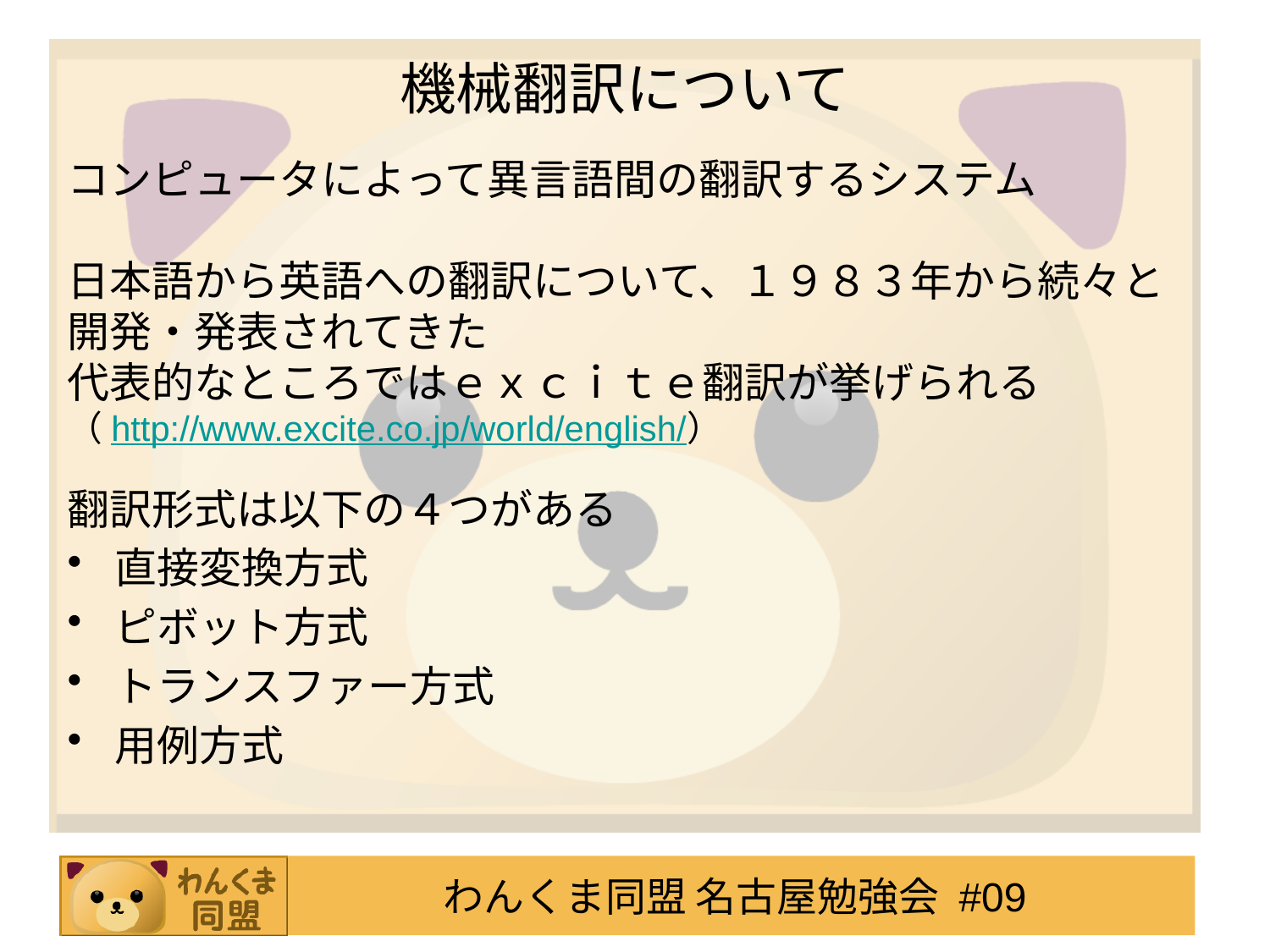

機械翻訳について
コンピュータによって異言語間の翻訳するシステム

日本語から英語への翻訳について、１９８３年から続々と開発・発表されてきた
代表的なところではｅｘｃｉｔｅ翻訳が挙げられる
（http://www.excite.co.jp/world/english/）
翻訳形式は以下の４つがある
直接変換方式
ピボット方式
トランスファー方式
用例方式